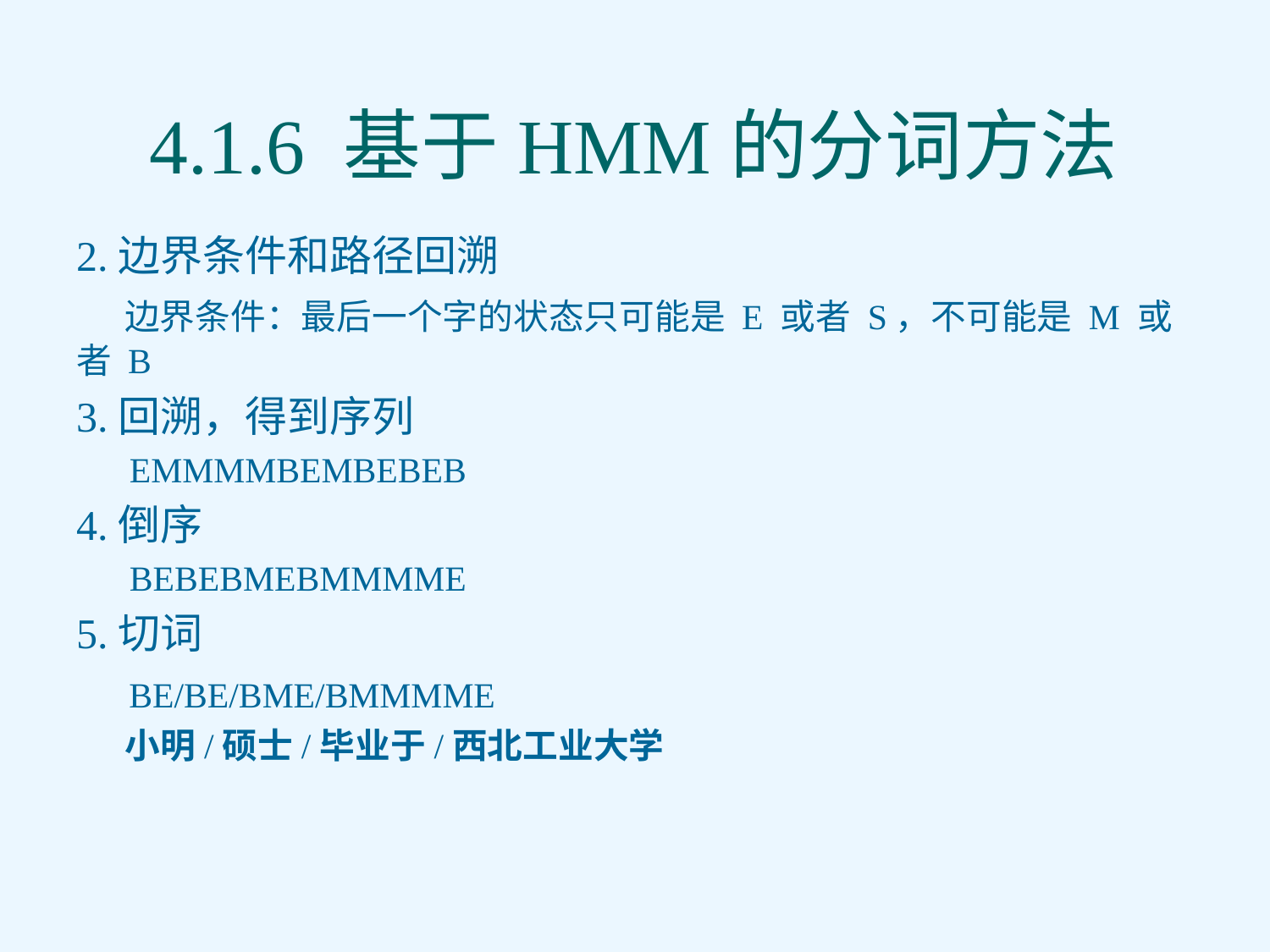

# 4.1.6 基于HMM的分词方法
2.边界条件和路径回溯
    边界条件：最后一个字的状态只可能是 E 或者 S，不可能是 M 或者 B
3.回溯，得到序列
      EMMMMBEMBEBEB
4.倒序
      BEBEBMEBMMMME
5.切词
     BE/BE/BME/BMMMME
     小明/硕士/毕业于/西北工业大学